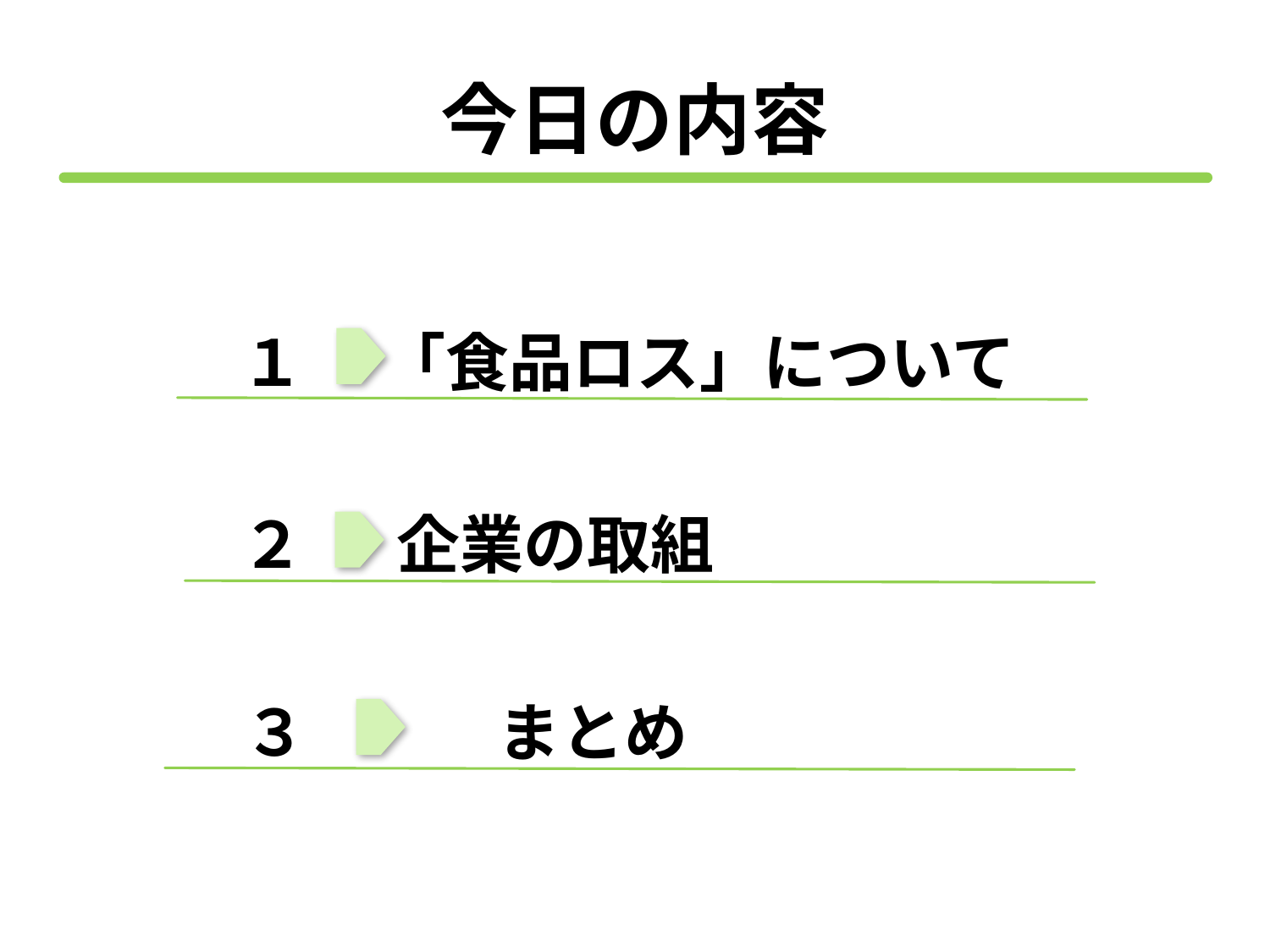

# 今日の内容

　１　 「食品ロス」について

　２　  企業の取組

　　 ３　　　まとめ